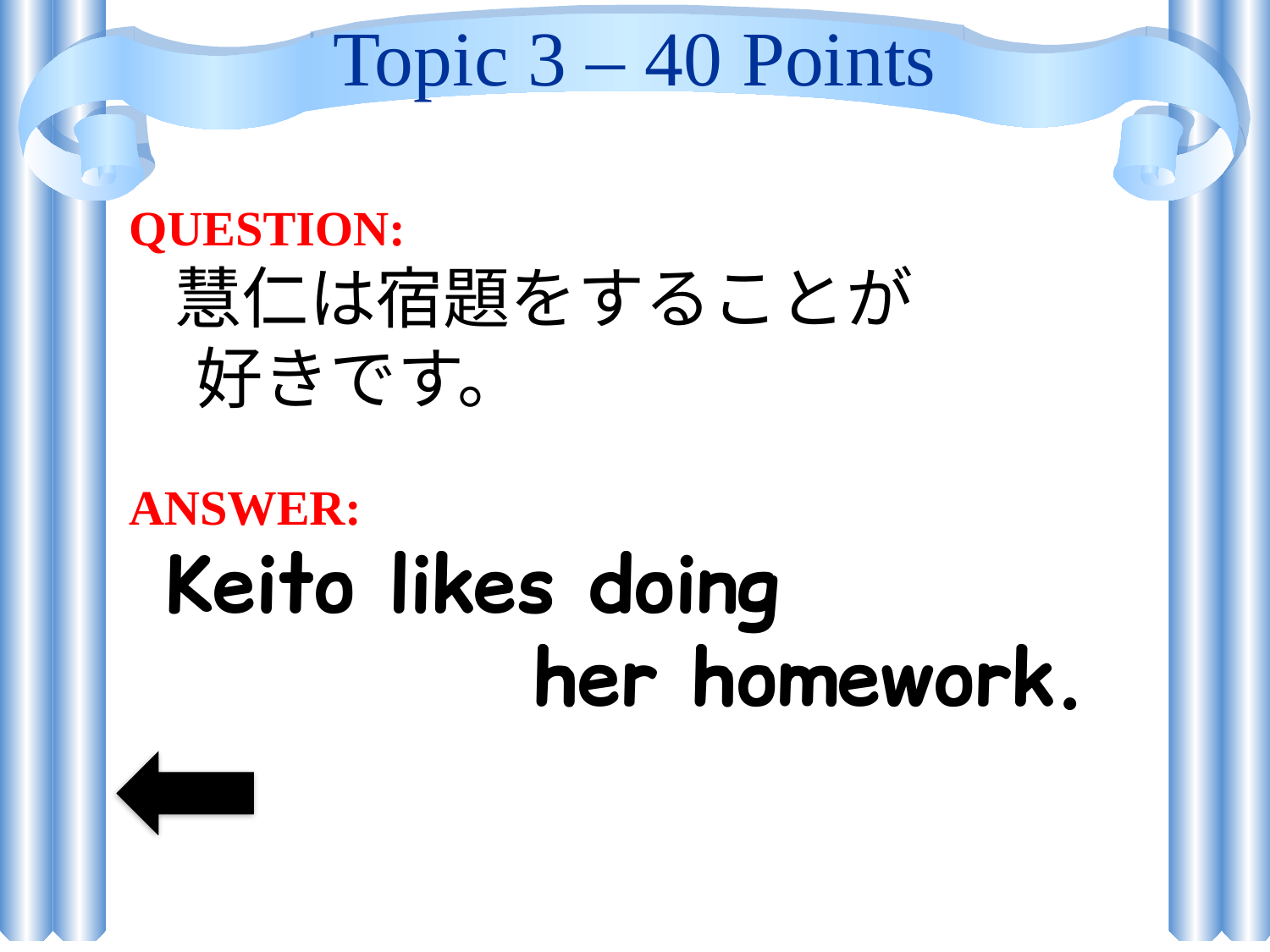

# Topic 3 – 40 Points
QUESTION:
  慧仁は宿題をすることが
　好きです。

ANSWER:
   Keito likes doing
            her homework.